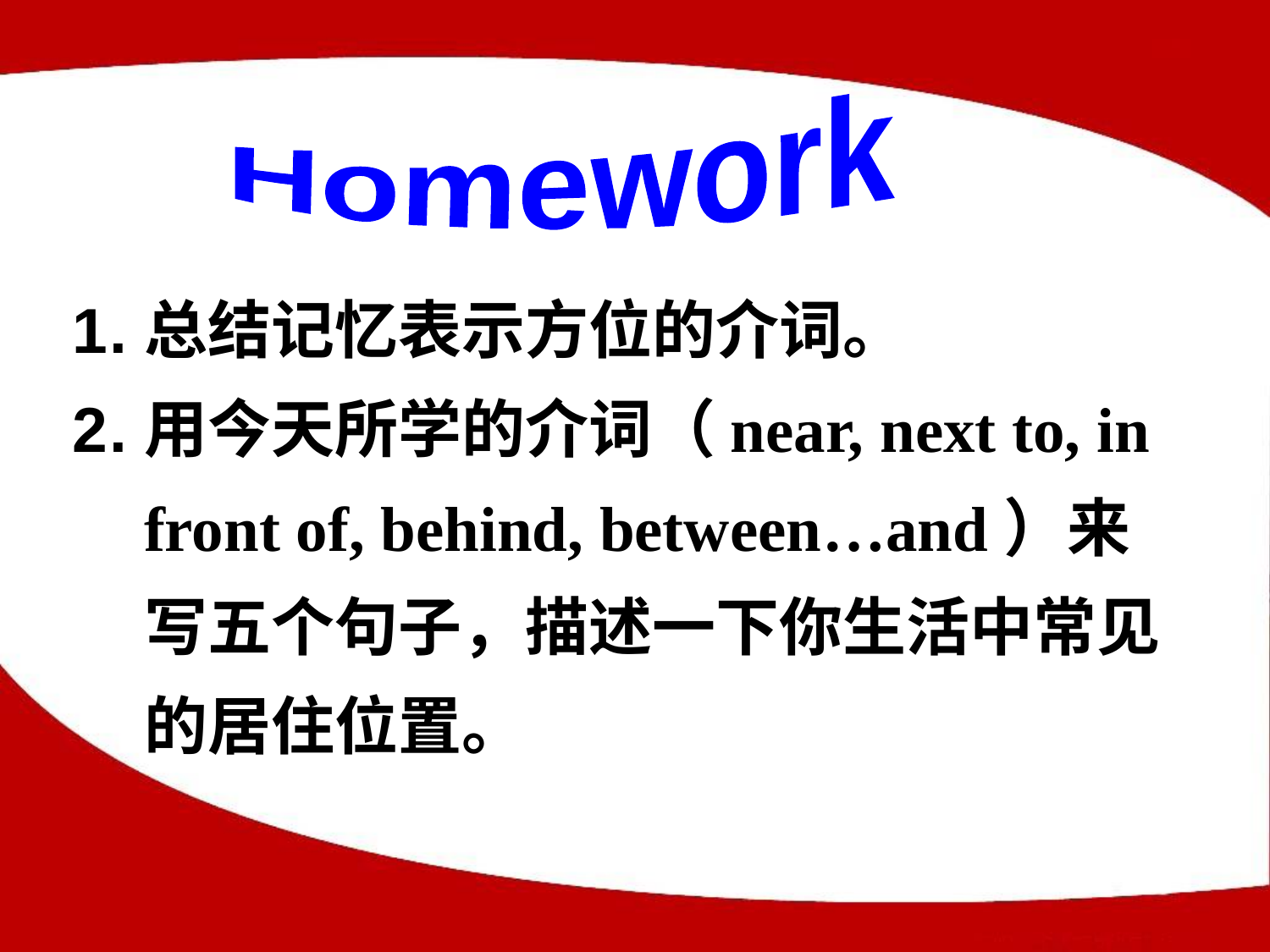

Homework
总结记忆表示方位的介词。
用今天所学的介词（near, next to, in front of, behind, between…and）来写五个句子，描述一下你生活中常见的居住位置。